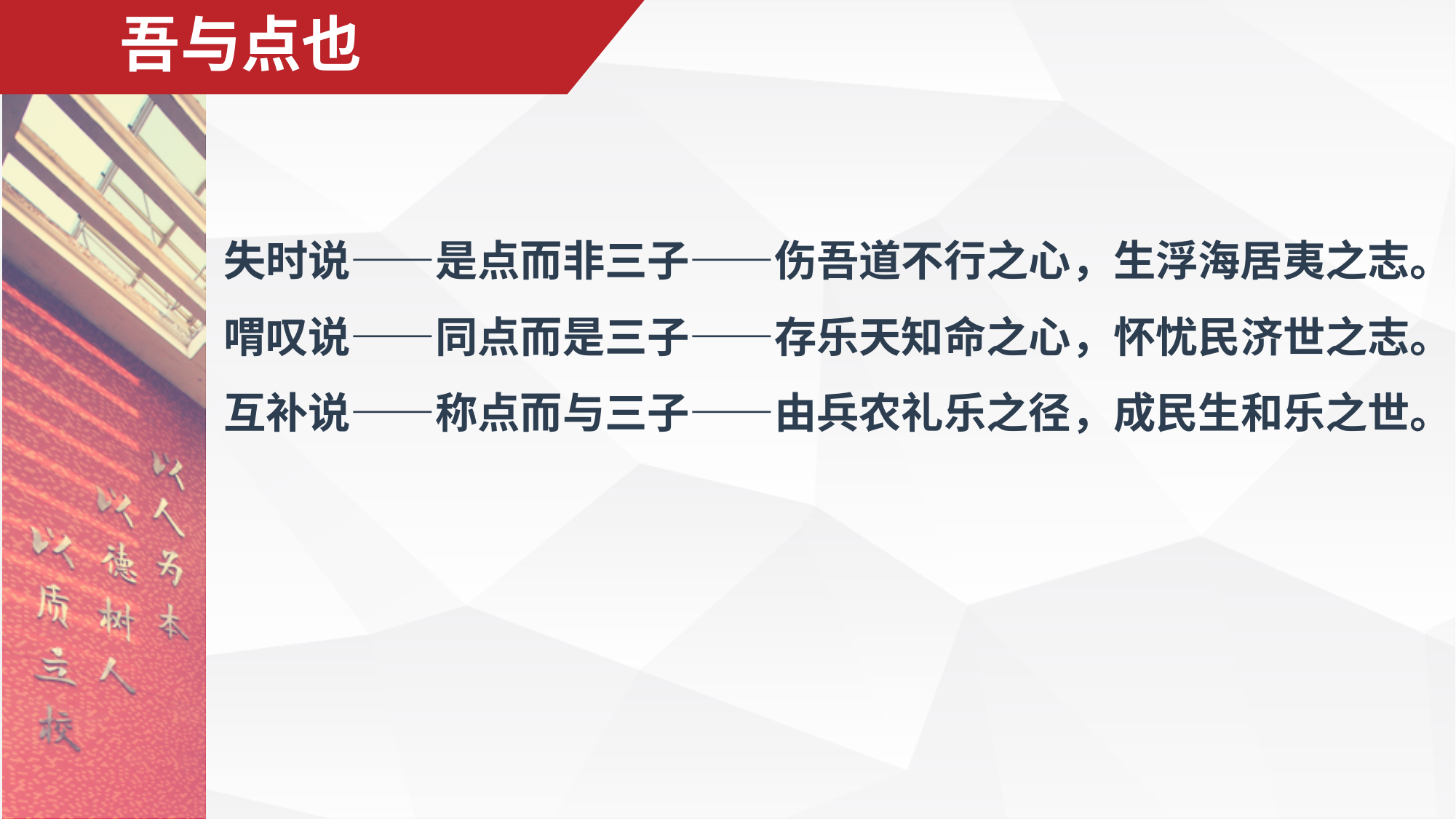

# 吾与点也
失时说——是点而非三子——伤吾道不行之心，生浮海居夷之志。
喟叹说——同点而是三子——存乐天知命之心，怀忧民济世之志。
互补说——称点而与三子——由兵农礼乐之径，成民生和乐之世。